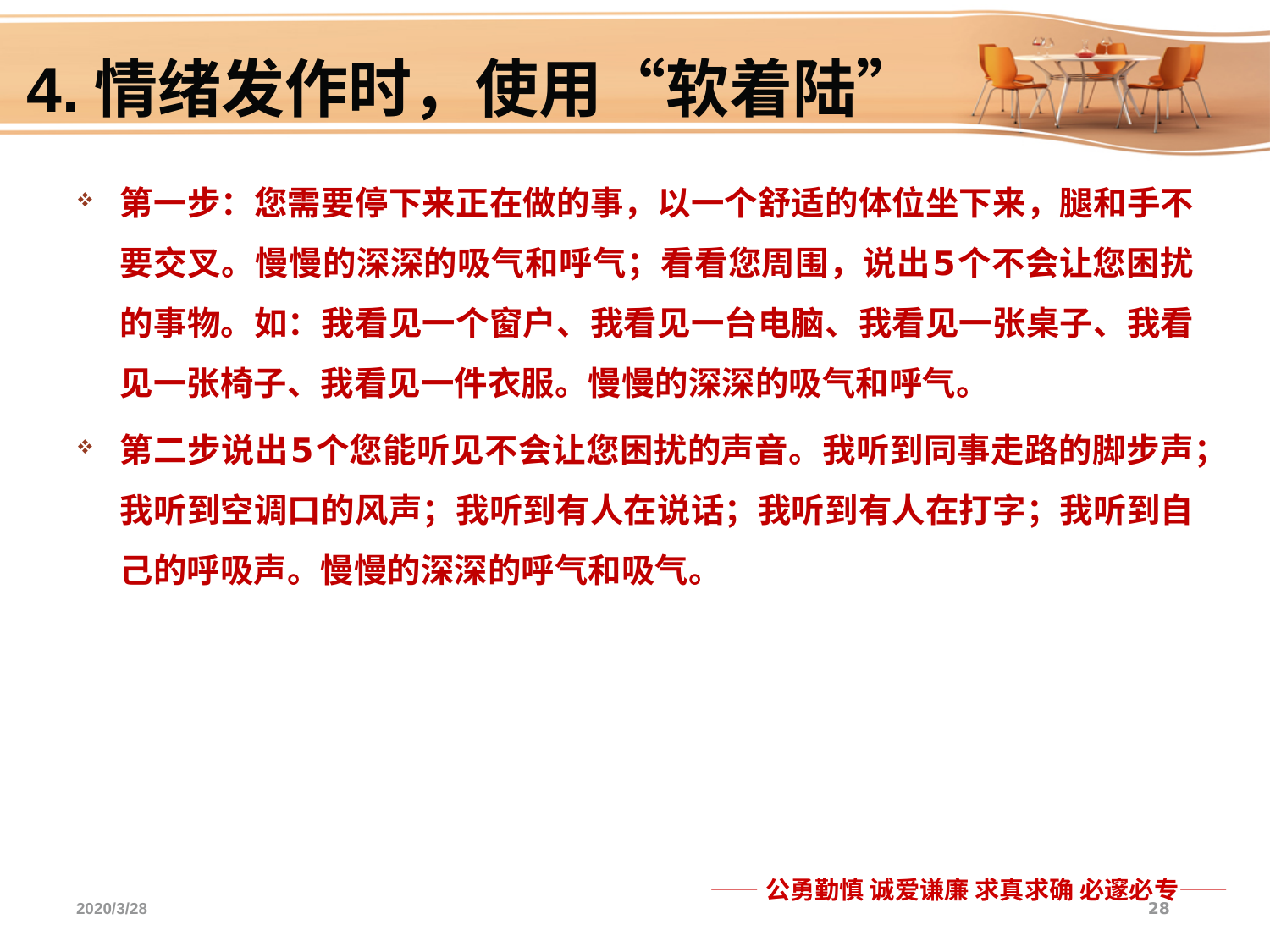

4.情绪发作时，使用“软着陆”
第一步：您需要停下来正在做的事，以一个舒适的体位坐下来，腿和手不要交叉。慢慢的深深的吸气和呼气；看看您周围，说出5个不会让您困扰的事物。如：我看见一个窗户、我看见一台电脑、我看见一张桌子、我看见一张椅子、我看见一件衣服。慢慢的深深的吸气和呼气。
第二步说出5个您能听见不会让您困扰的声音。我听到同事走路的脚步声；我听到空调口的风声；我听到有人在说话；我听到有人在打字；我听到自己的呼吸声。慢慢的深深的呼气和吸气。

2020/3/28
28